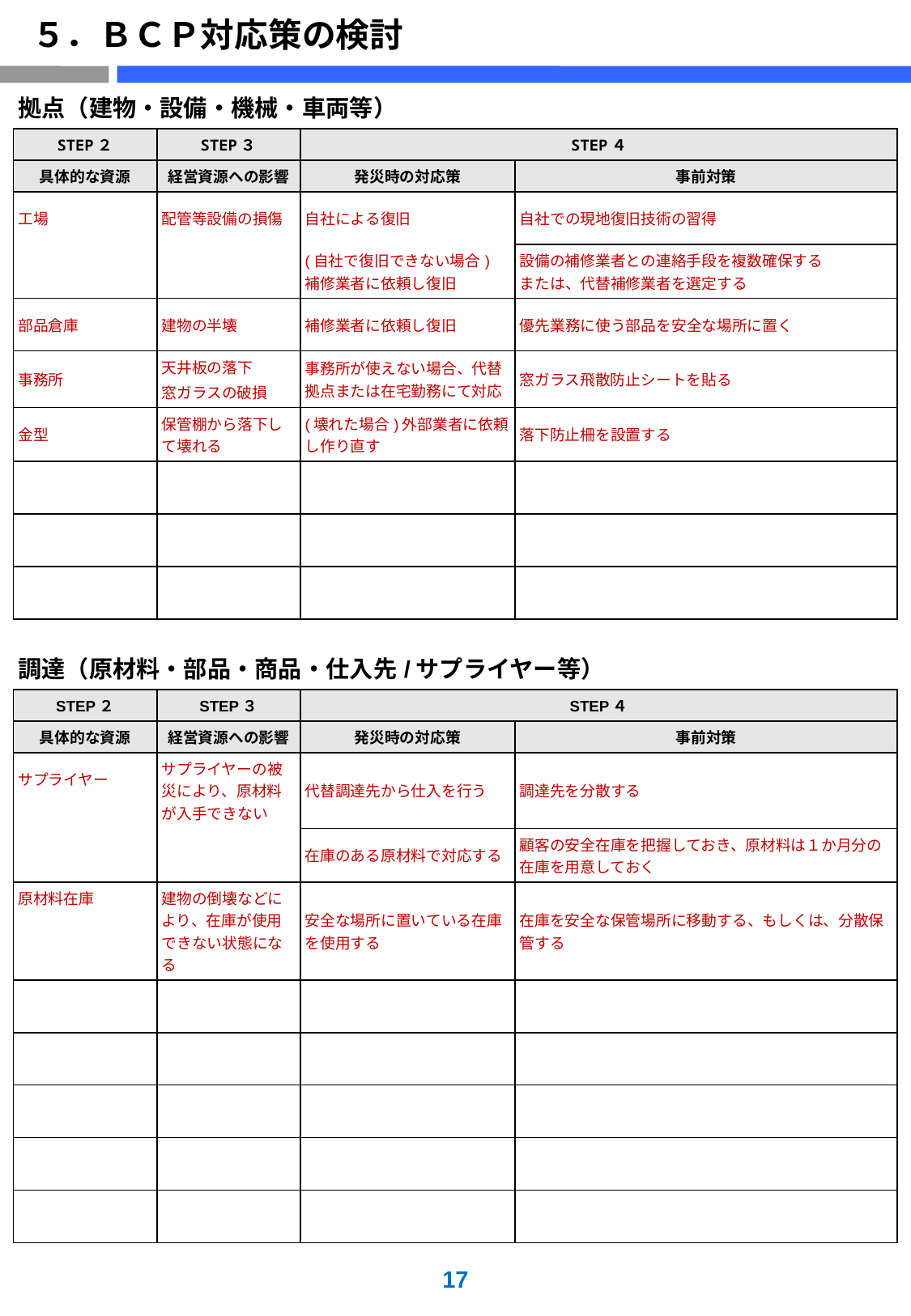

# ５．ＢＣＰ対応策の検討
| 拠点（建物・設備・機械・車両等） |  |  |  |
| --- | --- | --- | --- |
| STEP２ | STEP３ | STEP４ |  |
| 具体的な資源 | 経営資源への影響 | 発災時の対応策 | 事前対策 |
| 工場 | 配管等設備の損傷 | 自社による復旧 | 自社での現地復旧技術の習得 |
|  |  | (自社で復旧できない場合) 補修業者に依頼し復旧 | 設備の補修業者との連絡手段を複数確保する または、代替補修業者を選定する |
| 部品倉庫 | 建物の半壊 | 補修業者に依頼し復旧 | 優先業務に使う部品を安全な場所に置く |
| 事務所 | 天井板の落下 窓ガラスの破損 | 事務所が使えない場合、代替拠点または在宅勤務にて対応 | 窓ガラス飛散防止シートを貼る |
| 金型 | 保管棚から落下して壊れる | (壊れた場合)外部業者に依頼し作り直す | 落下防止柵を設置する |
|  |  |  |  |
|  |  |  |  |
|  |  |  |  |
| 調達（原材料・部品・商品・仕入先/サプライヤー等） |  |  |  |
| STEP２ | STEP３ | STEP４ |  |
| 具体的な資源 | 経営資源への影響 | 発災時の対応策 | 事前対策 |
| サプライヤー | サプライヤーの被災により、原材料が入手できない | 代替調達先から仕入を行う | 調達先を分散する |
|  |  | 在庫のある原材料で対応する | 顧客の安全在庫を把握しておき、原材料は１か月分の在庫を用意しておく |
| 原材料在庫 | 建物の倒壊などにより、在庫が使用できない状態になる | 安全な場所に置いている在庫を使用する | 在庫を安全な保管場所に移動する、もしくは、分散保管する |
|  |  |  |  |
|  |  |  |  |
|  |  |  |  |
|  |  |  |  |
|  |  |  |  |
17